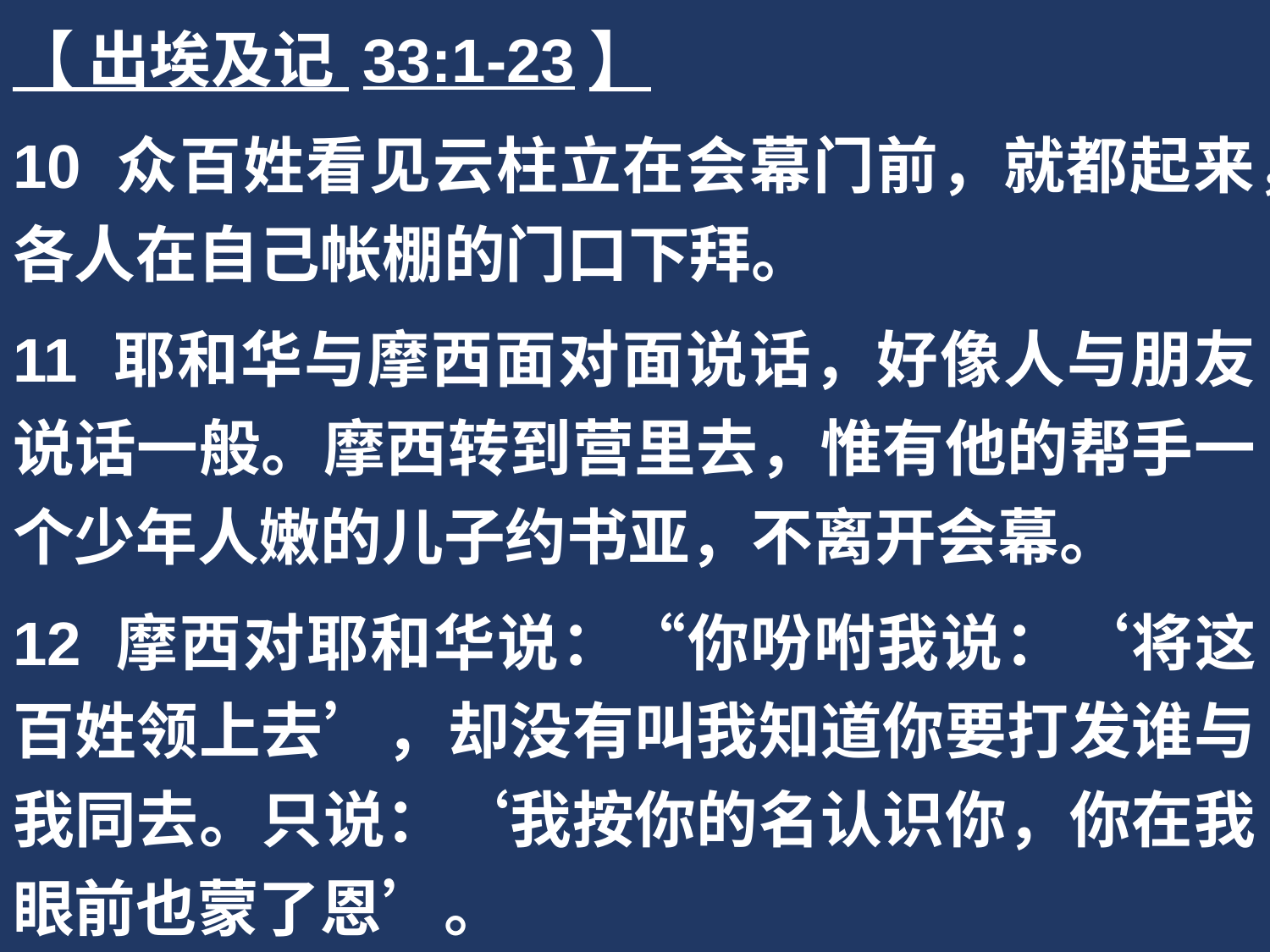

【 出埃及记 33:1-23】
10 众百姓看见云柱立在会幕门前，就都起来，各人在自己帐棚的门口下拜。
11 耶和华与摩西面对面说话，好像人与朋友说话一般。摩西转到营里去，惟有他的帮手一个少年人嫩的儿子约书亚，不离开会幕。
12 摩西对耶和华说：“你吩咐我说：‘将这百姓领上去’，却没有叫我知道你要打发谁与我同去。只说：‘我按你的名认识你，你在我眼前也蒙了恩’。